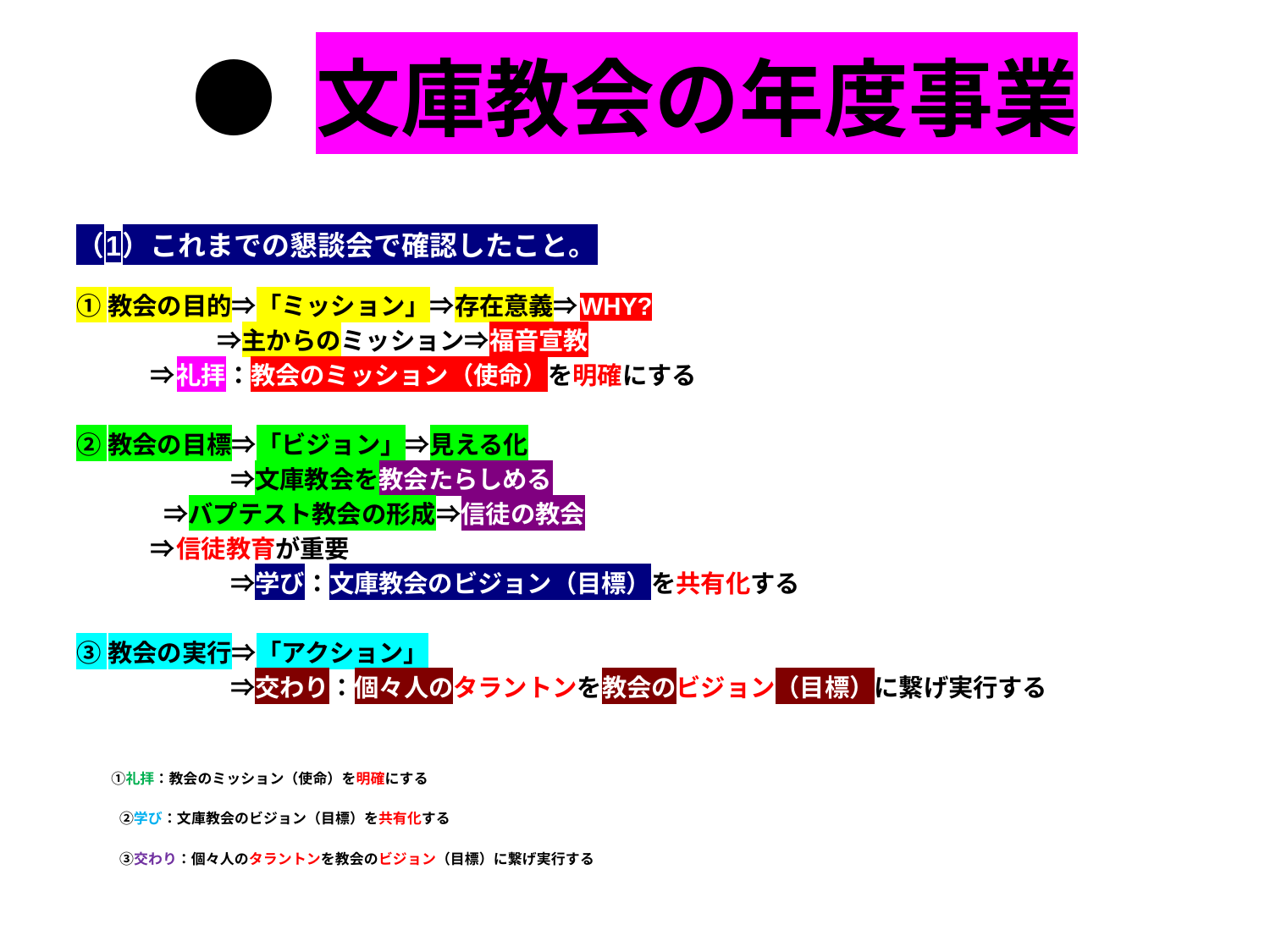

# ● 文庫教会の年度事業
（1）これまでの懇談会で確認したこと。

① 教会の目的⇒「ミッション」⇒存在意義⇒WHY?
　 　　　　  ⇒主からのミッション⇒福音宣教
             ⇒礼拝：教会のミッション（使命）を明確にする

② 教会の目標⇒「ビジョン」⇒見える化
　　　　　　 ⇒文庫教会を教会たらしめる
　           ⇒バプテスト教会の形成⇒信徒の教会
             ⇒信徒教育が重要
　　　　　　 ⇒学び：文庫教会のビジョン（目標）を共有化する

③ 教会の実行⇒「アクション」
　　　　　　 ⇒交わり：個々人のタラントンを教会のビジョン（目標）に繋げ実行する

　 　 ①礼拝：教会のミッション（使命）を明確にする

　　　②学び：文庫教会のビジョン（目標）を共有化する

　　　③交わり：個々人のタラントンを教会のビジョン（目標）に繋げ実行する